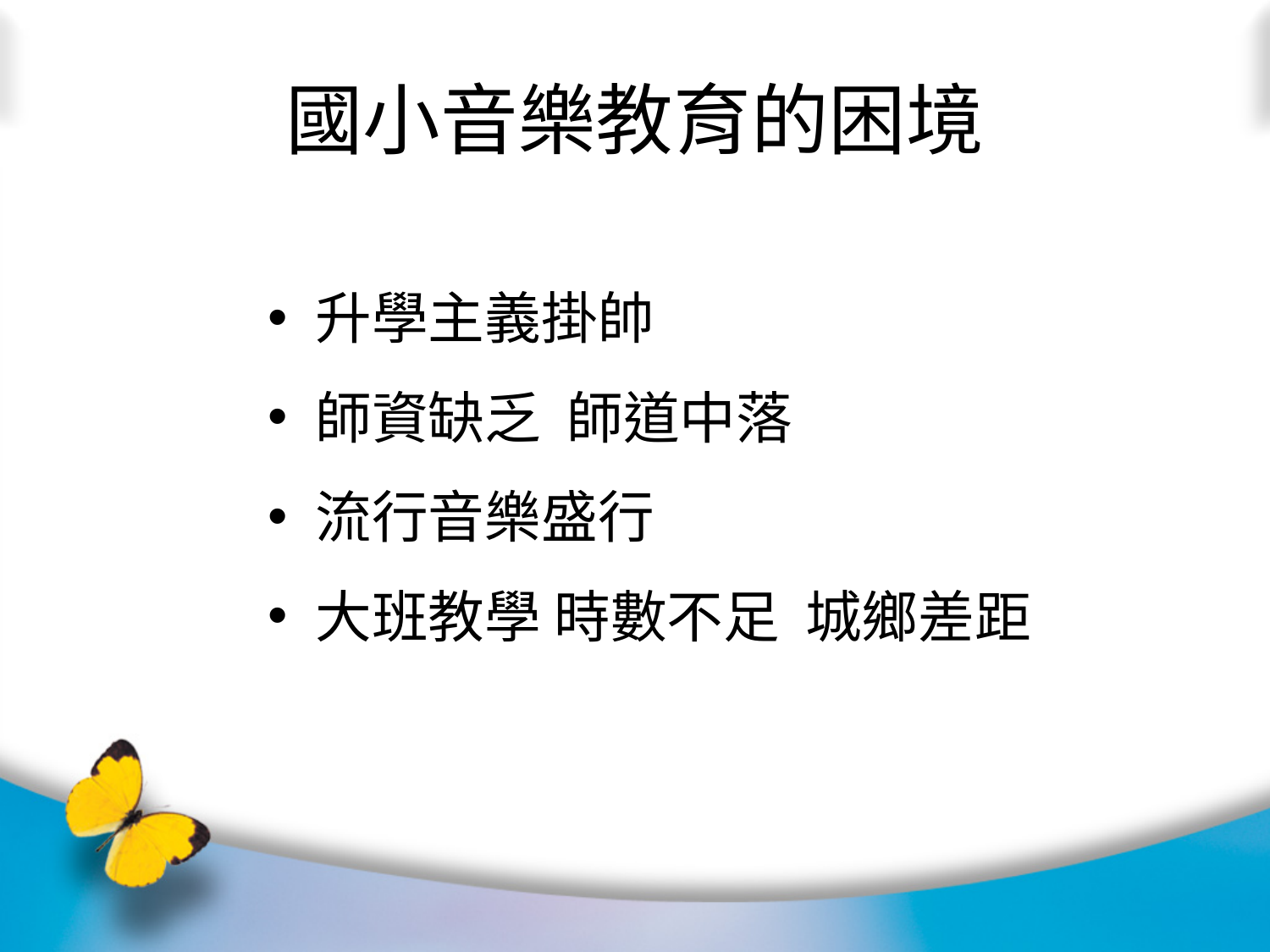

# 國小音樂教育的困境
升學主義掛帥
師資缺乏  師道中落
流行音樂盛行
大班教學 時數不足  城鄉差距